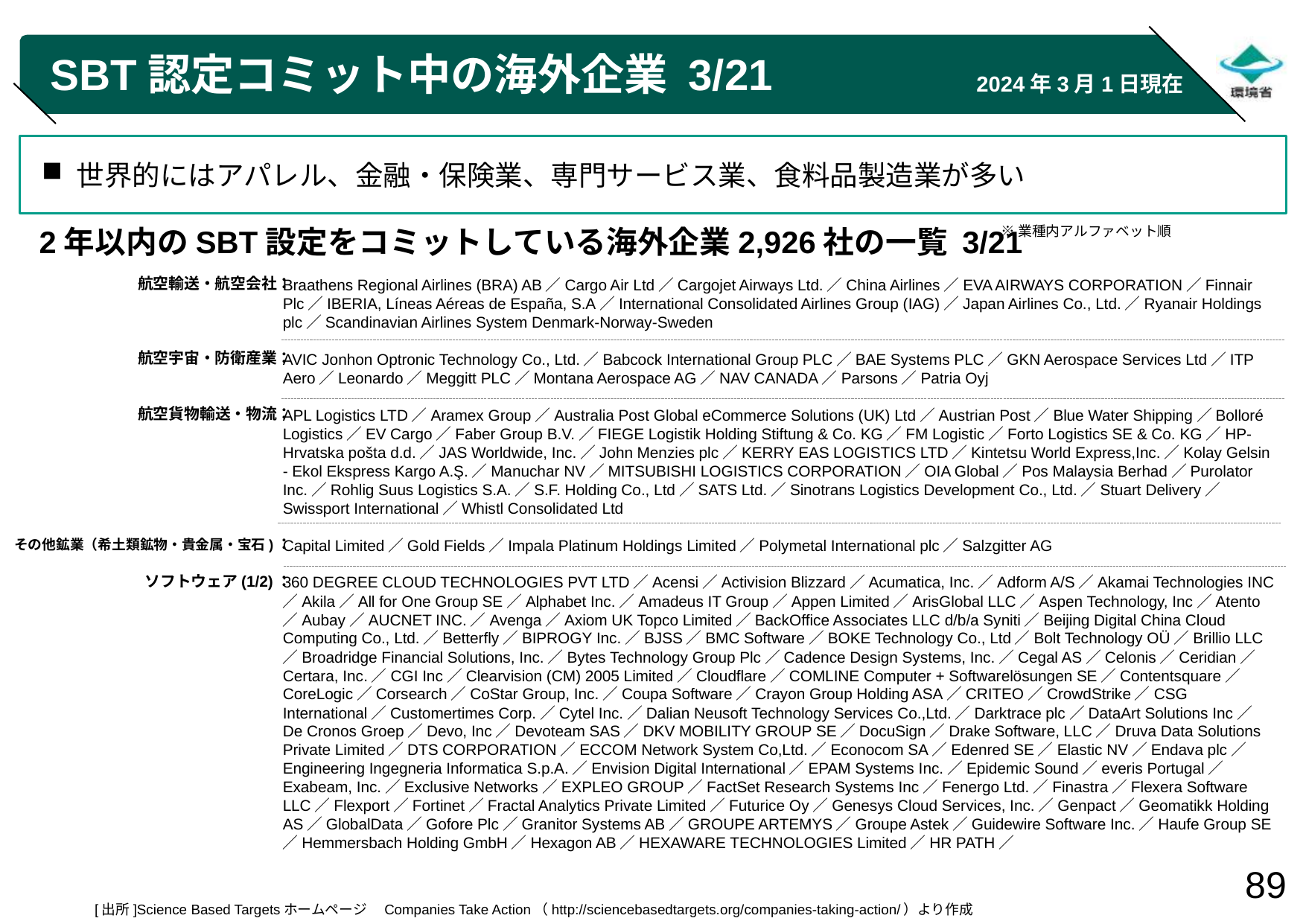

# SBT認定コミット中の海外企業 3/21
2024年3月1日現在
世界的にはアパレル、金融・保険業、専門サービス業、食料品製造業が多い
※業種内アルファベット順
2年以内のSBT設定をコミットしている海外企業2,926社の一覧 3/21
航空輸送・航空会社：

航空宇宙・防衛産業：

航空貨物輸送・物流：

その他鉱業（希土類鉱物・貴金属・宝石)：

ソフトウェア(1/2)：

Braathens Regional Airlines (BRA) AB／Cargo Air Ltd／Cargojet Airways Ltd.／China Airlines／EVA AIRWAYS CORPORATION／Finnair Plc／IBERIA, Líneas Aéreas de España, S.A／International Consolidated Airlines Group (IAG)／Japan Airlines Co., Ltd.／Ryanair Holdings plc／Scandinavian Airlines System Denmark-Norway-Sweden

AVIC Jonhon Optronic Technology Co., Ltd.／Babcock International Group PLC／BAE Systems PLC／GKN Aerospace Services Ltd／ITP Aero／Leonardo／Meggitt PLC／Montana Aerospace AG／NAV CANADA／Parsons／Patria Oyj

APL Logistics LTD／Aramex Group／Australia Post Global eCommerce Solutions (UK) Ltd／Austrian Post／Blue Water Shipping／Bolloré Logistics／EV Cargo／Faber Group B.V.／FIEGE Logistik Holding Stiftung & Co. KG／FM Logistic／Forto Logistics SE & Co. KG／HP-Hrvatska pošta d.d.／JAS Worldwide, Inc.／John Menzies plc／KERRY EAS LOGISTICS LTD／Kintetsu World Express,Inc.／Kolay Gelsin - Ekol Ekspress Kargo A.Ş.／Manuchar NV／MITSUBISHI LOGISTICS CORPORATION／OIA Global／Pos Malaysia Berhad／Purolator Inc.／Rohlig Suus Logistics S.A.／S.F. Holding Co., Ltd／SATS Ltd.／Sinotrans Logistics Development Co., Ltd.／Stuart Delivery／Swissport International／Whistl Consolidated Ltd

Capital Limited／Gold Fields／Impala Platinum Holdings Limited／Polymetal International plc／Salzgitter AG

360 DEGREE CLOUD TECHNOLOGIES PVT LTD／Acensi／Activision Blizzard／Acumatica, Inc.／Adform A/S／Akamai Technologies INC／Akila／All for One Group SE／Alphabet Inc.／Amadeus IT Group／Appen Limited／ArisGlobal LLC／Aspen Technology, Inc／Atento／Aubay／AUCNET INC.／Avenga／Axiom UK Topco Limited／BackOffice Associates LLC d/b/a Syniti／Beijing Digital China Cloud Computing Co., Ltd.／Betterfly／BIPROGY Inc.／BJSS／BMC Software／BOKE Technology Co., Ltd／Bolt Technology OÜ／Brillio LLC／Broadridge Financial Solutions, Inc.／Bytes Technology Group Plc／Cadence Design Systems, Inc.／Cegal AS／Celonis／Ceridian／Certara, Inc.／CGI Inc／Clearvision (CM) 2005 Limited／Cloudflare／COMLINE Computer + Softwarelösungen SE／Contentsquare／CoreLogic／Corsearch／CoStar Group, Inc.／Coupa Software／Crayon Group Holding ASA／CRITEO／CrowdStrike／CSG International／Customertimes Corp.／Cytel Inc.／Dalian Neusoft Technology Services Co.,Ltd.／Darktrace plc／DataArt Solutions Inc／De Cronos Groep／Devo, Inc／Devoteam SAS／DKV MOBILITY GROUP SE／DocuSign／Drake Software, LLC／Druva Data Solutions Private Limited／DTS CORPORATION／ECCOM Network System Co,Ltd.／Econocom SA／Edenred SE／Elastic NV／Endava plc／Engineering Ingegneria Informatica S.p.A.／Envision Digital International／EPAM Systems Inc.／Epidemic Sound／everis Portugal／Exabeam, Inc.／Exclusive Networks／EXPLEO GROUP／FactSet Research Systems Inc／Fenergo Ltd.／Finastra／Flexera Software LLC／Flexport／Fortinet／Fractal Analytics Private Limited／Futurice Oy／Genesys Cloud Services, Inc.／Genpact／Geomatikk Holding AS／GlobalData／Gofore Plc／Granitor Systems AB／GROUPE ARTEMYS／Groupe Astek／Guidewire Software Inc.／Haufe Group SE／Hemmersbach Holding GmbH／Hexagon AB／HEXAWARE TECHNOLOGIES Limited／HR PATH／
[出所]Science Based Targetsホームページ　Companies Take Action（http://sciencebasedtargets.org/companies-taking-action/）より作成